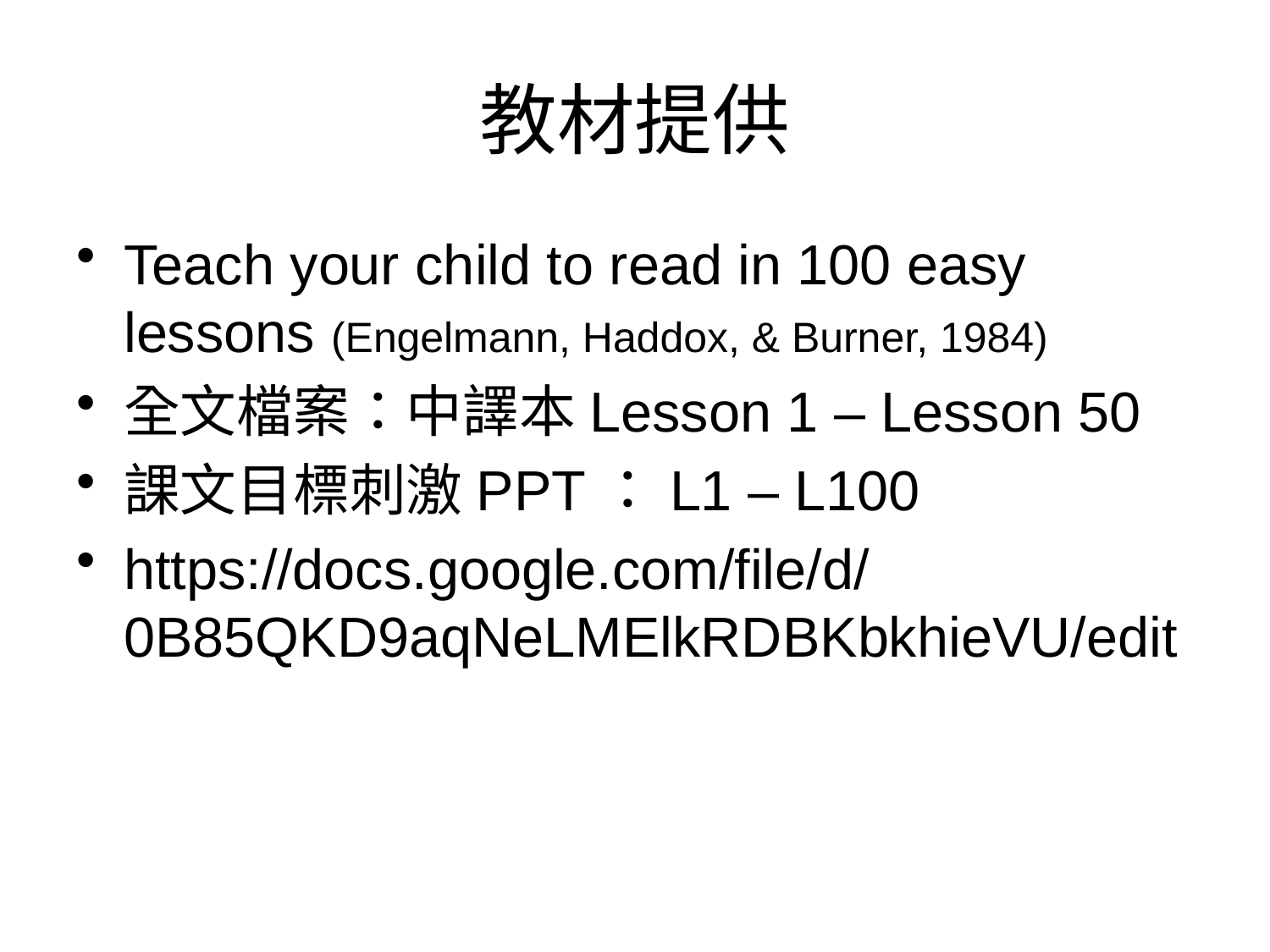

# 教材提供
Teach your child to read in 100 easy lessons (Engelmann, Haddox, & Burner, 1984)
全文檔案：中譯本Lesson 1 – Lesson 50
課文目標刺激PPT：L1 – L100
https://docs.google.com/file/d/0B85QKD9aqNeLMElkRDBKbkhieVU/edit